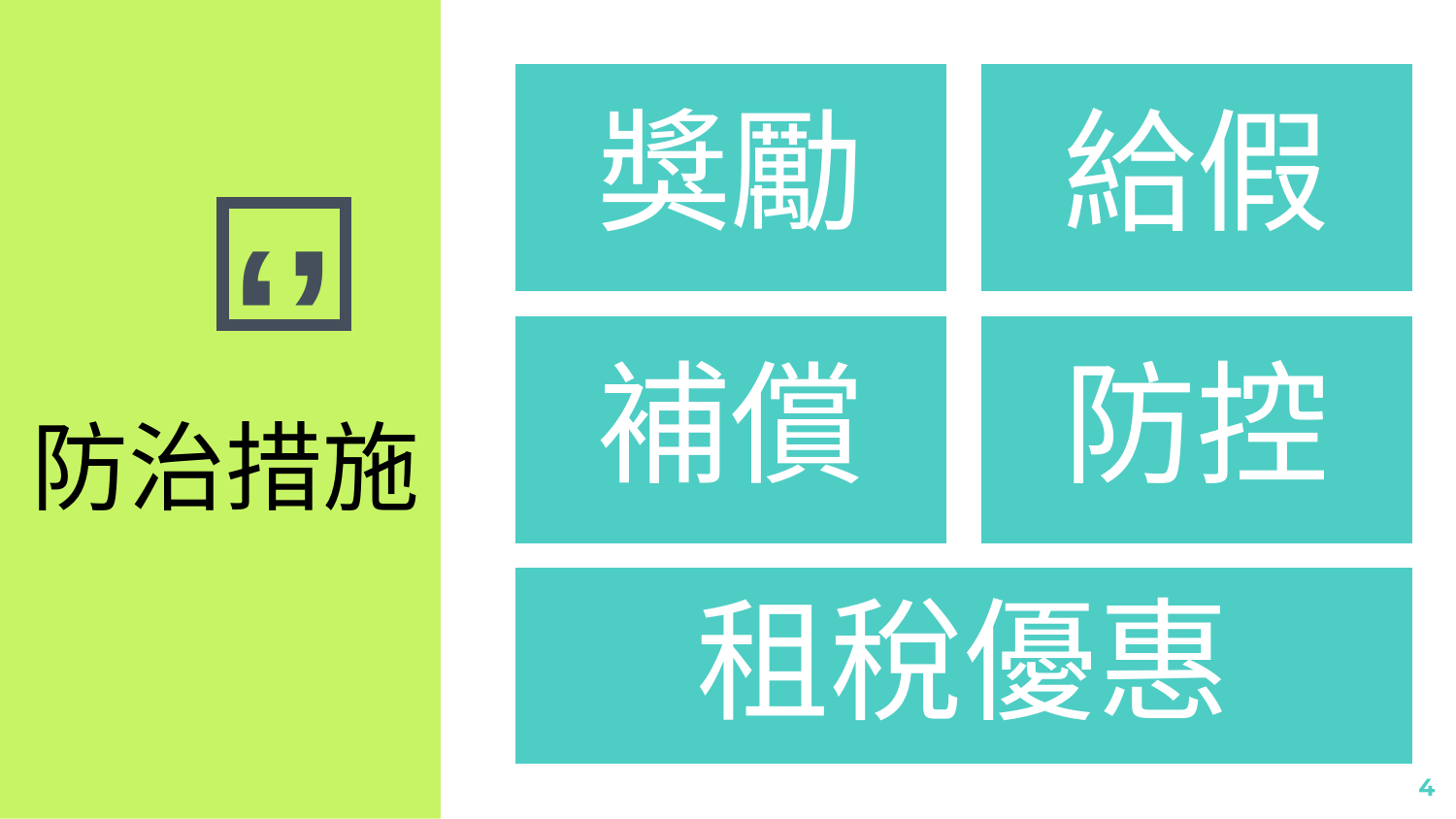

獎勵

給假

防控

補償
防治措施

租稅優惠
4